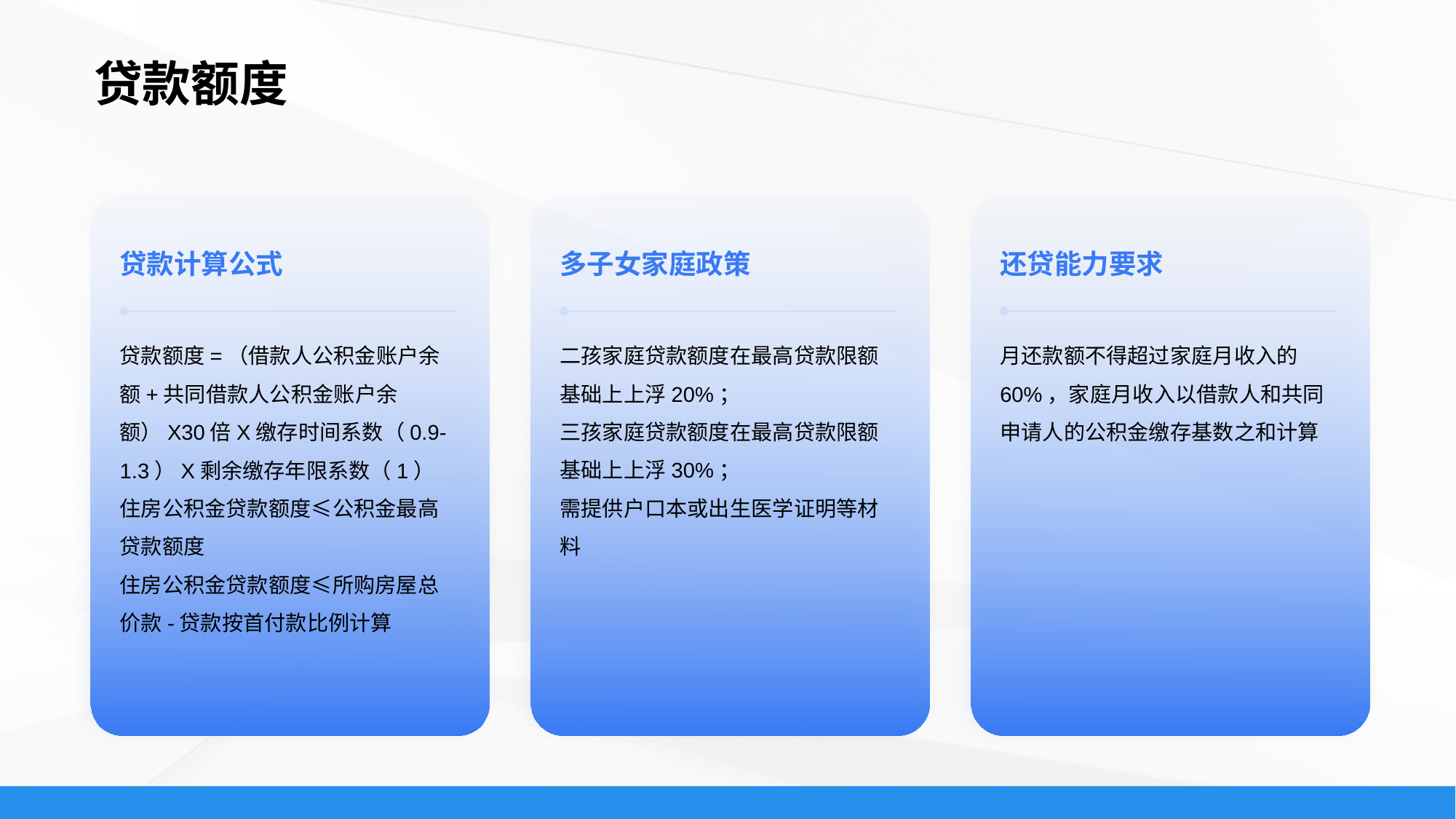

# 贷款额度

贷款计算公式
多子女家庭政策
还贷能力要求
二孩家庭贷款额度在最高贷款限额基础上上浮20%；
三孩家庭贷款额度在最高贷款限额基础上上浮30%；
需提供户口本或出生医学证明等材料

月还款额不得超过家庭月收入的60%，家庭月收入以借款人和共同申请人的公积金缴存基数之和计算

贷款额度=（借款人公积金账户余额+共同借款人公积金账户余额）X30倍X缴存时间系数（0.9-1.3）X剩余缴存年限系数（1）
住房公积金贷款额度≤公积金最高贷款额度
住房公积金贷款额度≤所购房屋总价款-贷款按首付款比例计算